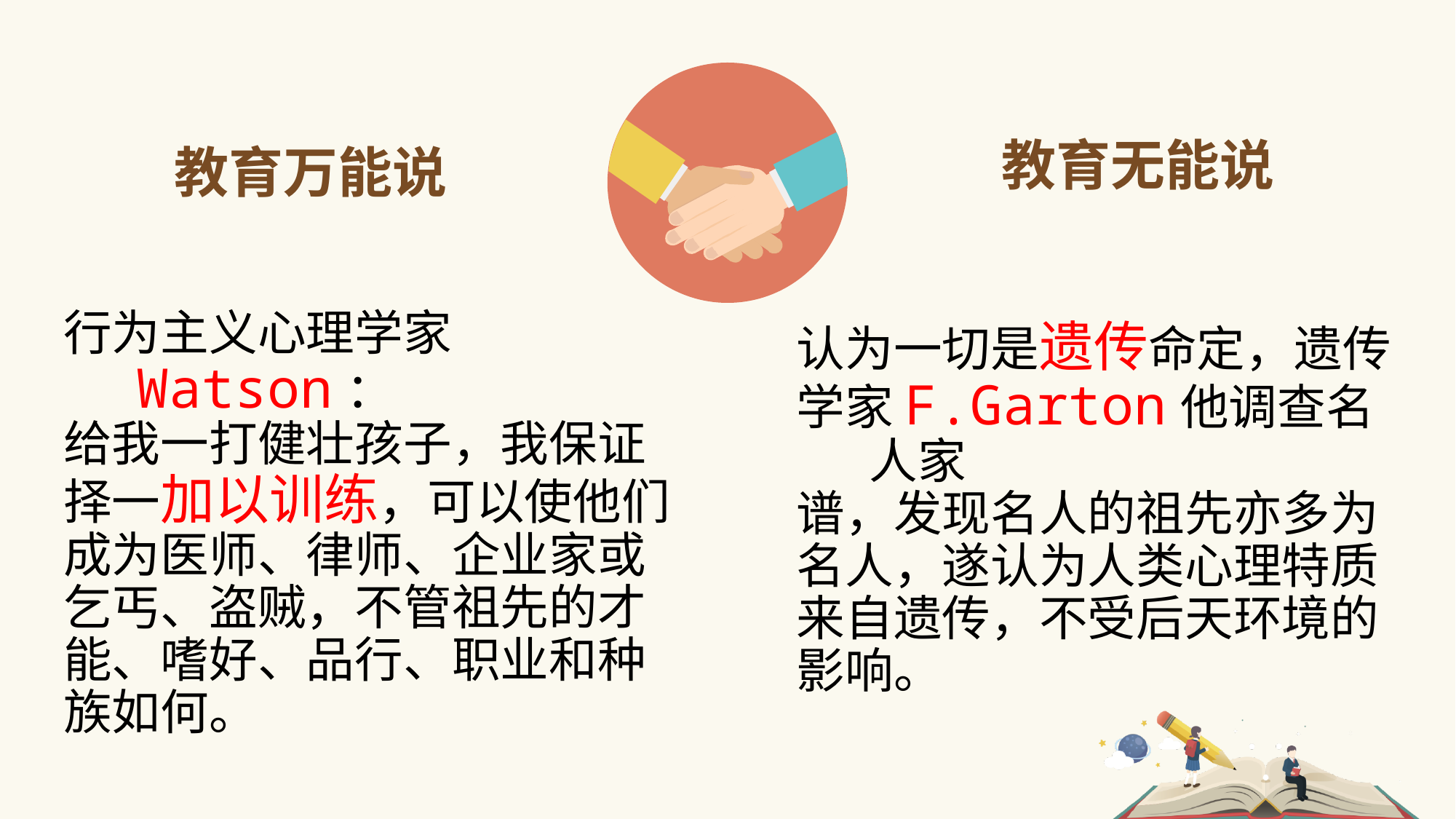

教育无能说
教育万能说
行为主义心理学家Watson：
给我一打健壮孩子，我保证
择一加以训练，可以使他们
成为医师、律师、企业家或
乞丐、盗贼，不管祖先的才
能、嗜好、品行、职业和种
族如何。

认为一切是遗传命定，遗传
学家F.Garton他调查名人家
谱，发现名人的祖先亦多为
名人，遂认为人类心理特质
来自遗传，不受后天环境的
影响。